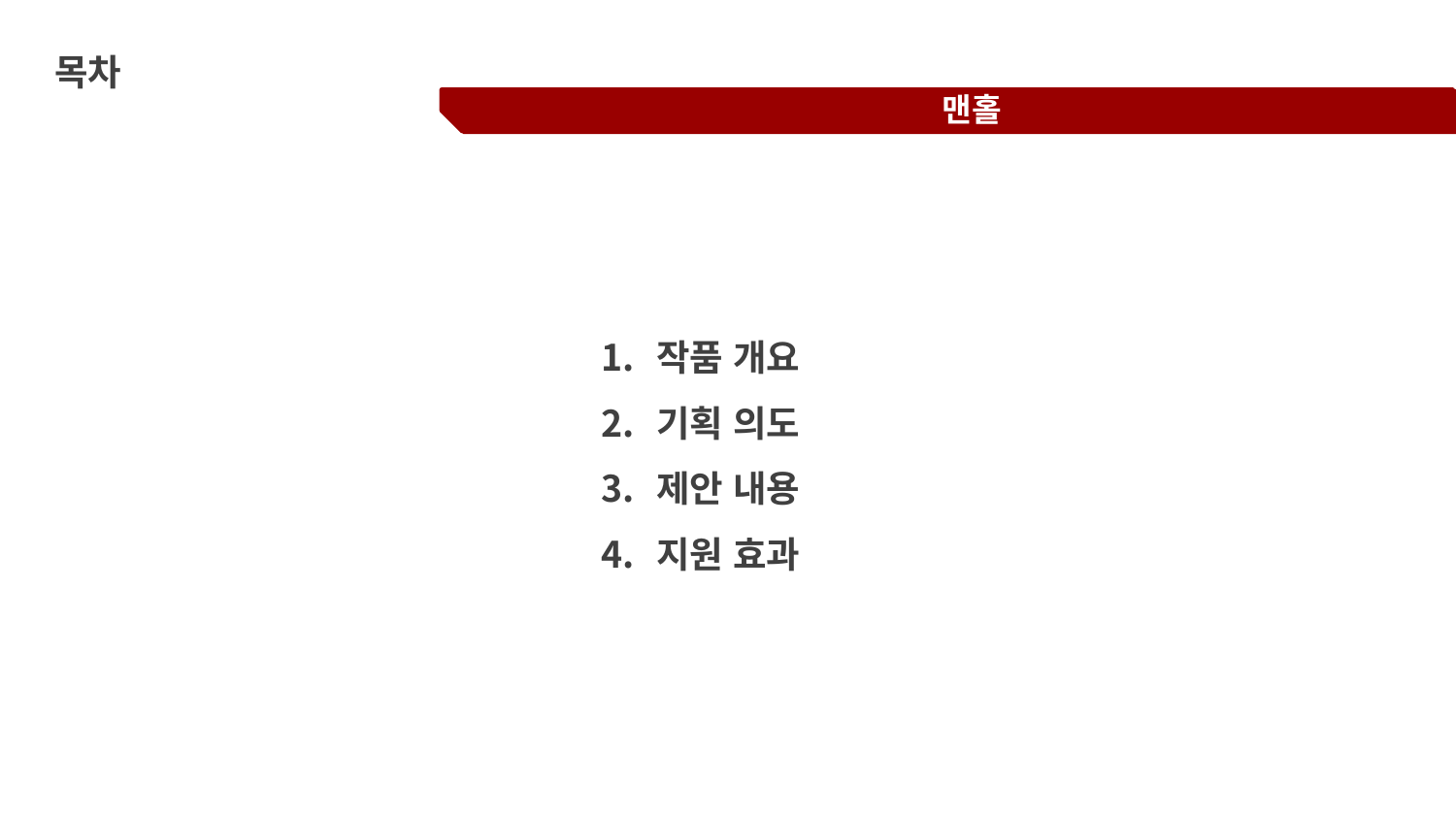

목차
맨홀

작품 개요
기획 의도
제안 내용
지원 효과